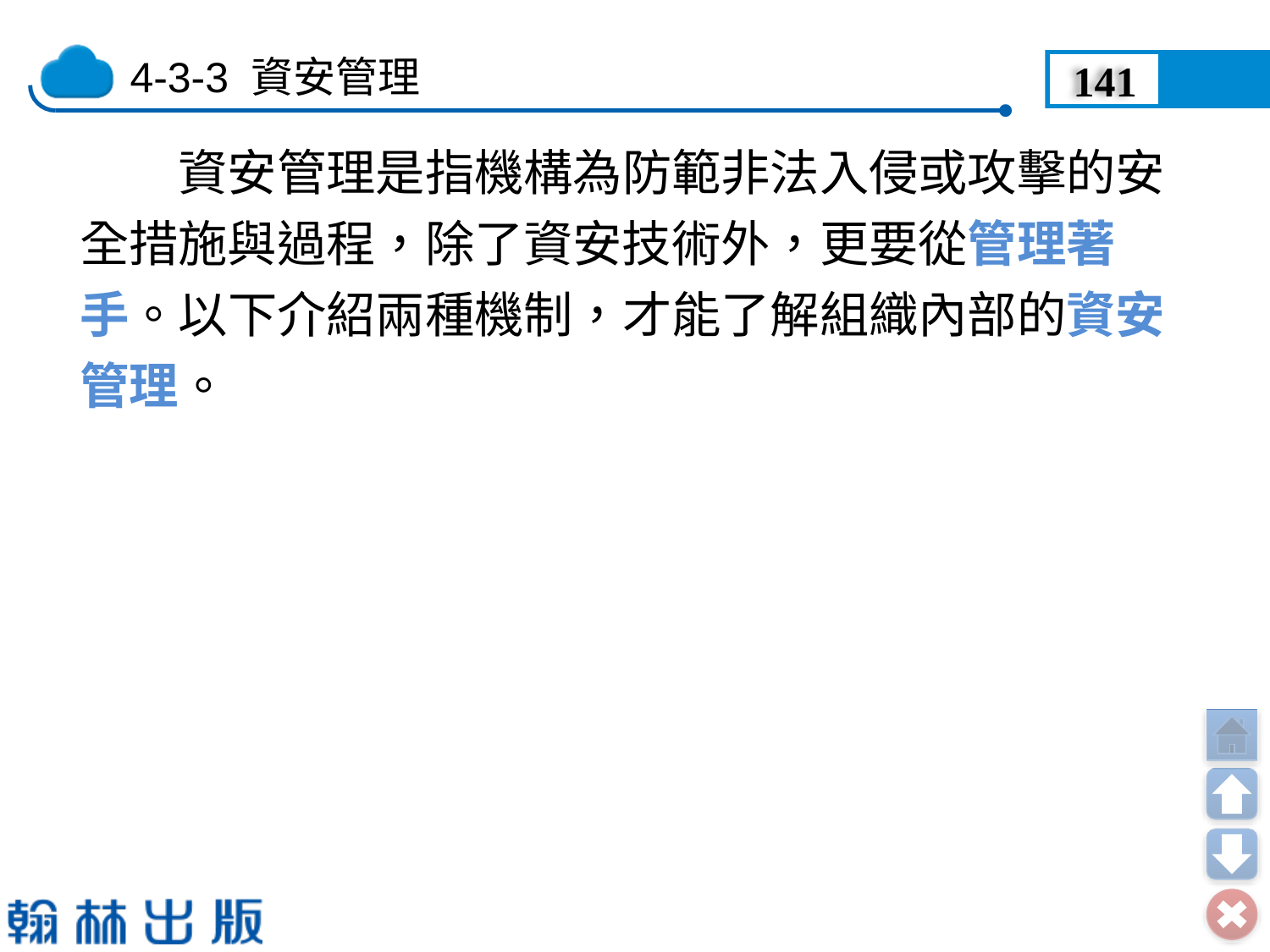

141
　　資安管理是指機構為防範非法入侵或攻擊的安全措施與過程，除了資安技術外，更要從管理著手。以下介紹兩種機制，才能了解組織內部的資安管理。